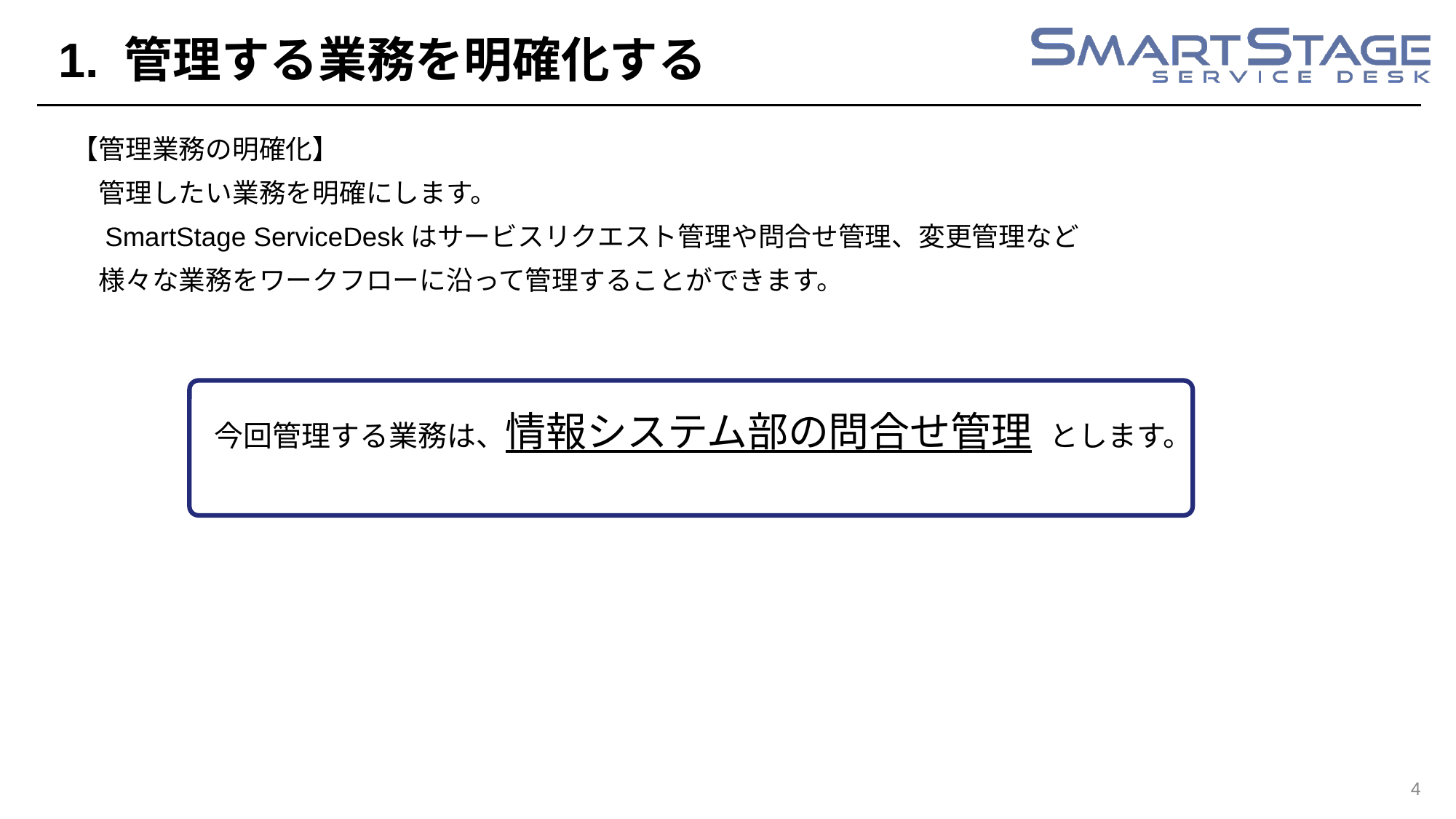

# 1. 管理する業務を明確化する
【管理業務の明確化】
　管理したい業務を明確にします。
　SmartStage ServiceDeskはサービスリクエスト管理や問合せ管理、変更管理など
　様々な業務をワークフローに沿って管理することができます。

今回管理する業務は、情報システム部の問合せ管理  とします。
4